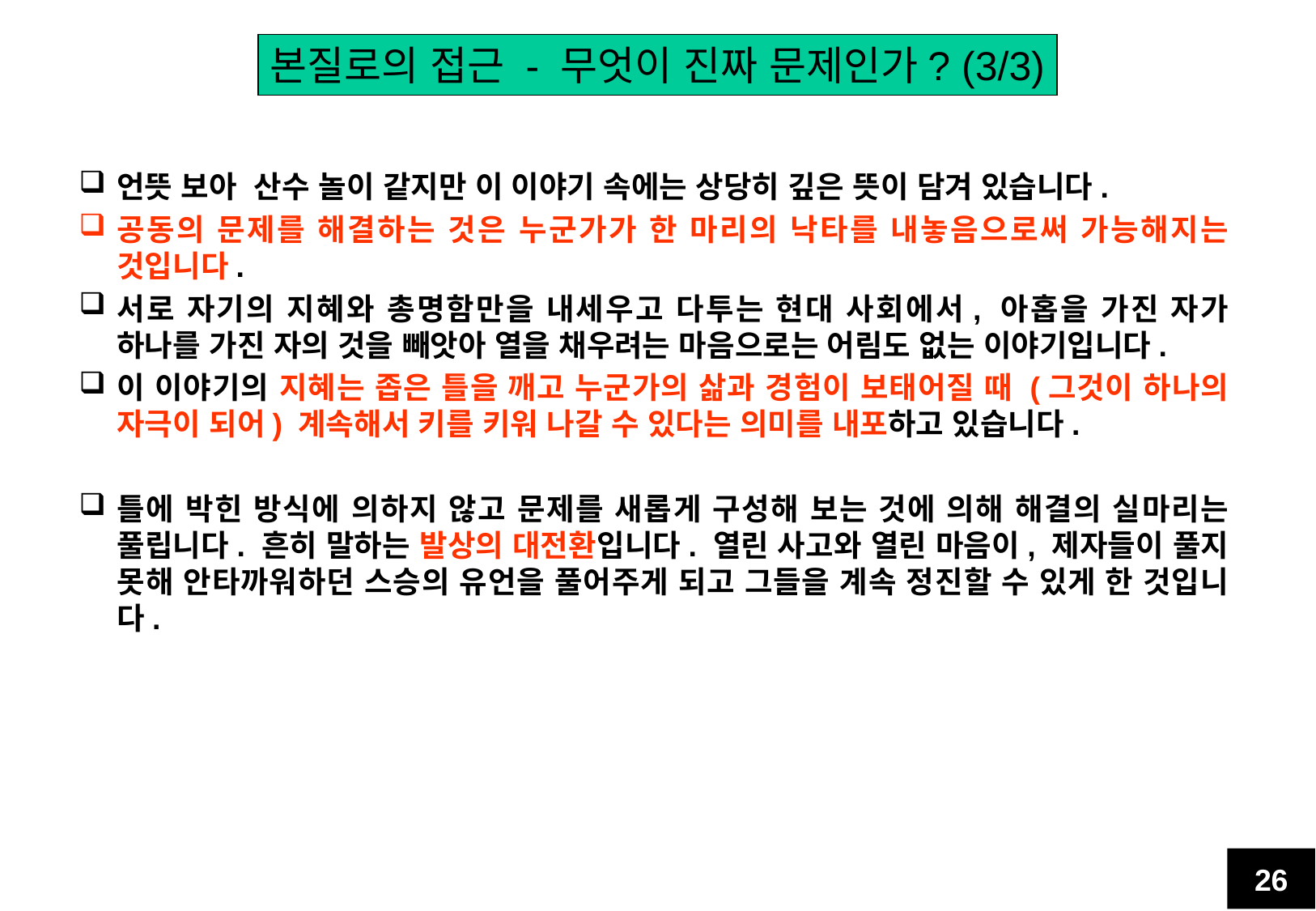

본질로의 접근 - 무엇이 진짜 문제인가? (3/3)
언뜻 보아  산수 놀이 같지만 이 이야기 속에는 상당히 깊은 뜻이 담겨 있습니다.
공동의 문제를 해결하는 것은 누군가가 한 마리의 낙타를 내놓음으로써 가능해지는 것입니다.
서로 자기의 지혜와 총명함만을 내세우고 다투는 현대 사회에서, 아홉을 가진 자가 하나를 가진 자의 것을 빼앗아 열을 채우려는 마음으로는 어림도 없는 이야기입니다.
이 이야기의 지혜는 좁은 틀을 깨고 누군가의 삶과 경험이 보태어질 때 (그것이 하나의 자극이 되어) 계속해서 키를 키워 나갈 수 있다는 의미를 내포하고 있습니다.

틀에 박힌 방식에 의하지 않고 문제를 새롭게 구성해 보는 것에 의해 해결의 실마리는 풀립니다. 흔히 말하는 발상의 대전환입니다. 열린 사고와 열린 마음이, 제자들이 풀지 못해 안타까워하던 스승의 유언을 풀어주게 되고 그들을 계속 정진할 수 있게 한 것입니다.
26